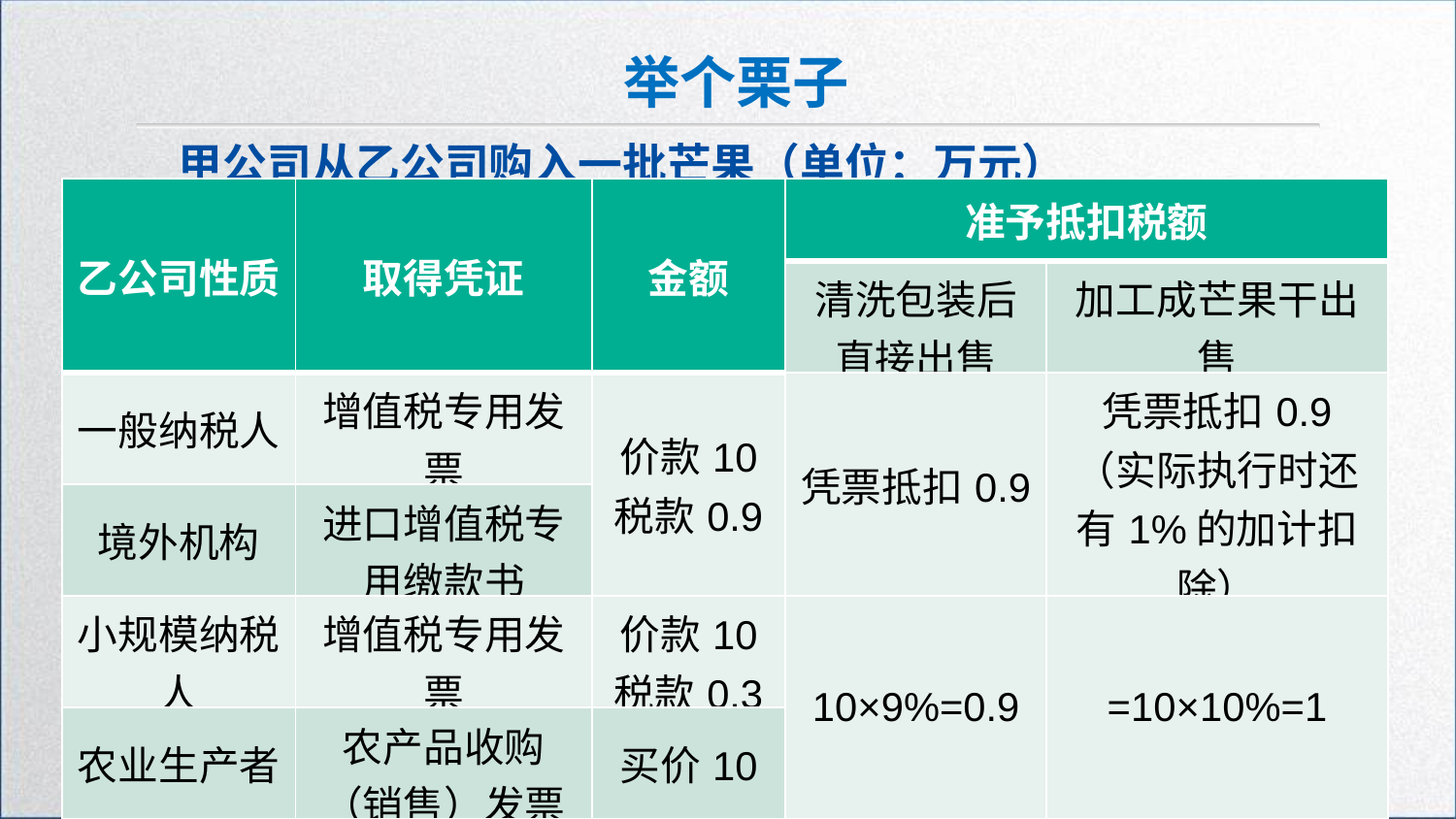

举个栗子
甲公司从乙公司购入一批芒果（单位：万元）
| 乙公司性质 | 取得凭证 | 金额 | 准予抵扣税额 |  |
| --- | --- | --- | --- | --- |
|  |  |  | 清洗包装后直接出售 | 加工成芒果干出售 |
| 一般纳税人 | 增值税专用发票 | 价款10 税款0.9 | 凭票抵扣0.9 | 凭票抵扣0.9 （实际执行时还有1%的加计扣除） |
| 境外机构 | 进口增值税专用缴款书 |  |  |  |
| 小规模纳税人 | 增值税专用发票 | 价款10 税款0.3 | 10×9%=0.9 | =10×10%=1 |
| 农业生产者 | 农产品收购（销售）发票 | 买价10 |  |  |